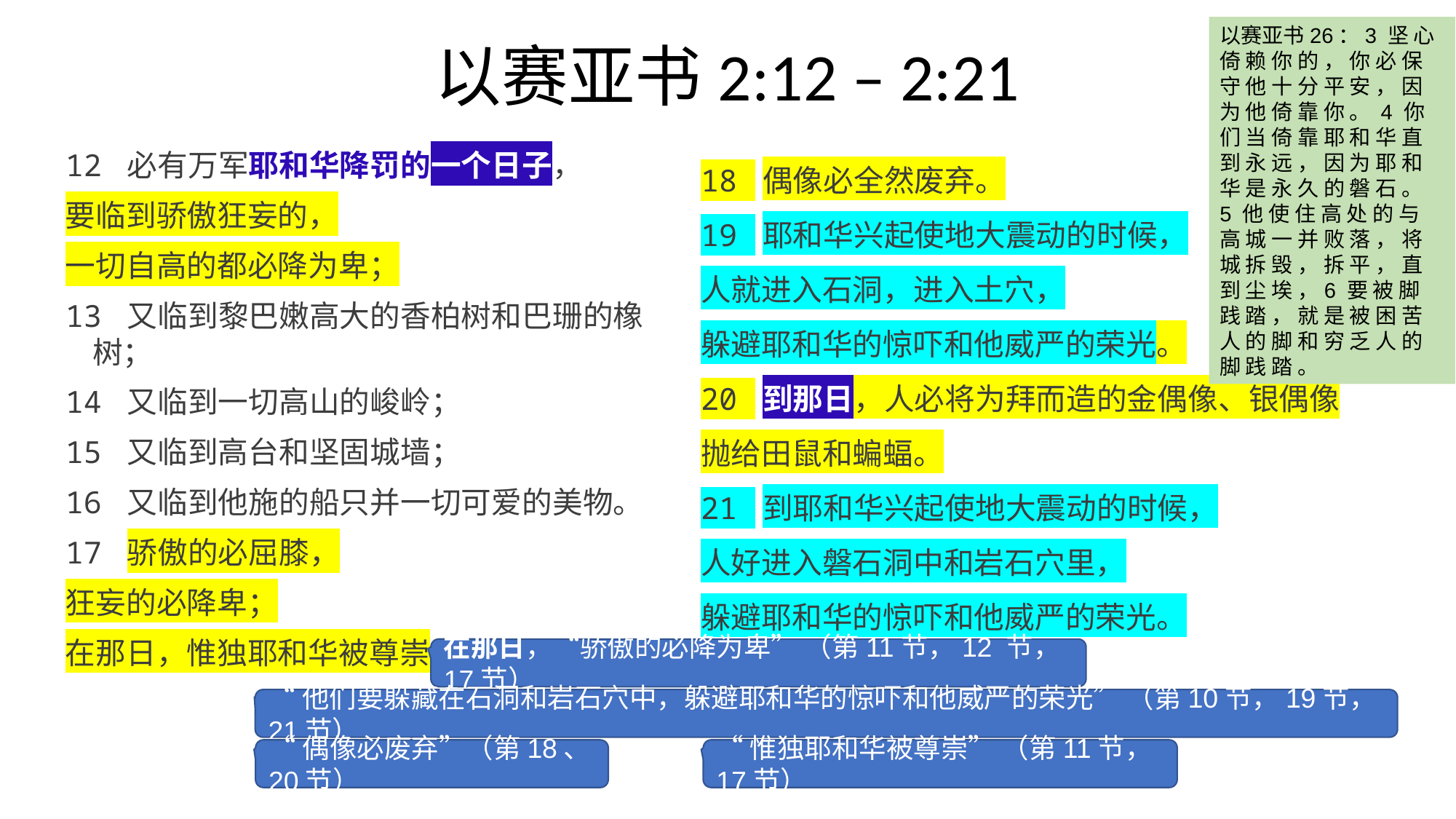

# 以赛亚书2:12 – 2:21
以赛亚书26：3 坚 心 倚 赖 你 的 ， 你 必 保 守 他 十 分 平 安 ， 因 为 他 倚 靠 你 。 4 你 们 当 倚 靠 耶 和 华 直 到 永 远 ， 因 为 耶 和 华 是 永 久 的 磐 石 。 5 他 使 住 高 处 的 与 高 城 一 并 败 落 ， 将 城 拆 毁 ， 拆 平 ， 直 到 尘 埃 ，6 要 被 脚 践 踏 ， 就 是 被 困 苦 人 的 脚 和 穷 乏 人 的 脚 践 踏 。
18 偶像必全然废弃。
19 耶和华兴起使地大震动的时候，
人就进入石洞，进入土穴，
躲避耶和华的惊吓和他威严的荣光。
20 到那日，人必将为拜而造的金偶像、银偶像
抛给田鼠和蝙蝠。
21 到耶和华兴起使地大震动的时候，
人好进入磐石洞中和岩石穴里，
躲避耶和华的惊吓和他威严的荣光。

12 必有万军耶和华降罚的一个日子，
要临到骄傲狂妄的，
一切自高的都必降为卑；
13 又临到黎巴嫩高大的香柏树和巴珊的橡树；
14 又临到一切高山的峻岭；
15 又临到高台和坚固城墙；
16 又临到他施的船只并一切可爱的美物。
17 骄傲的必屈膝，
狂妄的必降卑；
在那日，惟独耶和华被尊崇。
在那日，“骄傲的必降为卑” （第11节，12 节，17节）
“他们要躲藏在石洞和岩石穴中，躲避耶和华的惊吓和他威严的荣光” （第10节，19节，21节）
“偶像必废弃”（第18、20节）
“惟独耶和华被尊崇” （第11节，17节）